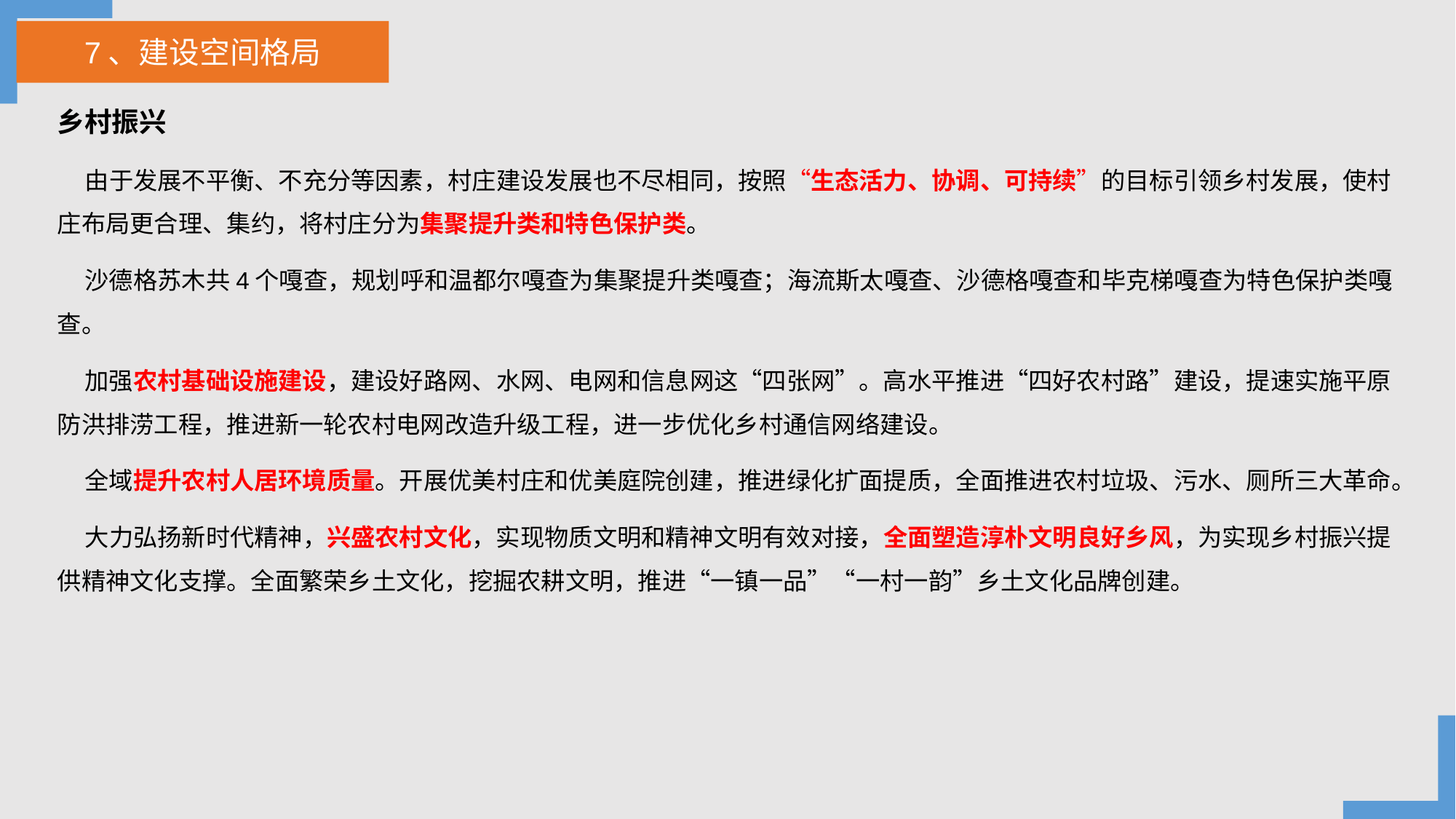

7、建设空间格局
乡村振兴
    由于发展不平衡、不充分等因素，村庄建设发展也不尽相同，按照“生态活力、协调、可持续”的目标引领乡村发展，使村庄布局更合理、集约，将村庄分为集聚提升类和特色保护类。
    沙德格苏木共4个嘎查，规划呼和温都尔嘎查为集聚提升类嘎查；海流斯太嘎查、沙德格嘎查和毕克梯嘎查为特色保护类嘎查。
    加强农村基础设施建设，建设好路网、水网、电网和信息网这“四张网”。高水平推进“四好农村路”建设，提速实施平原防洪排涝工程，推进新一轮农村电网改造升级工程，进一步优化乡村通信网络建设。
    全域提升农村人居环境质量。开展优美村庄和优美庭院创建，推进绿化扩面提质，全面推进农村垃圾、污水、厕所三大革命。
    大力弘扬新时代精神，兴盛农村文化，实现物质文明和精神文明有效对接，全面塑造淳朴文明良好乡风，为实现乡村振兴提供精神文化支撑。全面繁荣乡土文化，挖掘农耕文明，推进“一镇一品”“一村一韵”乡土文化品牌创建。